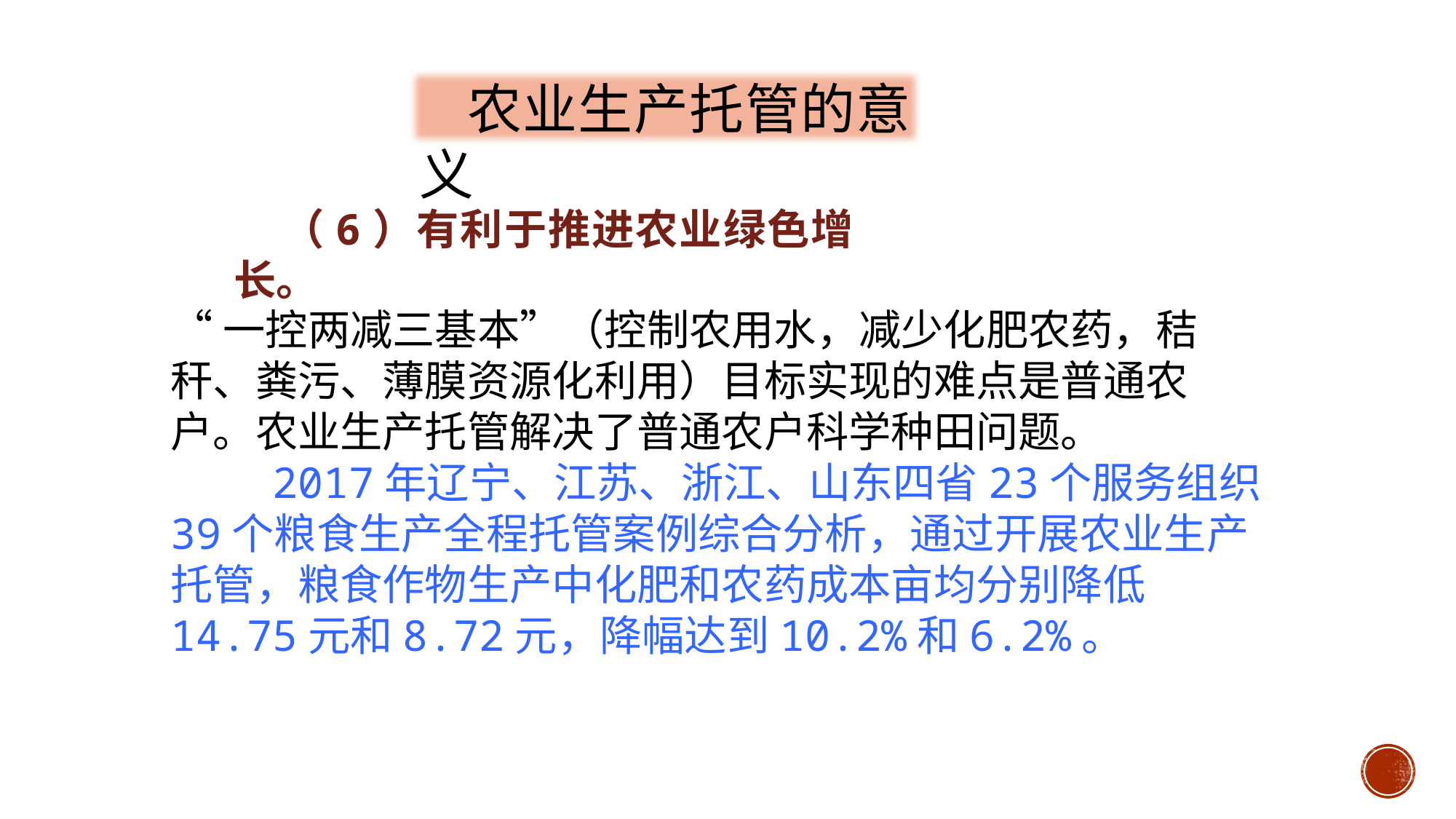

农业生产托管的意义
（6）有利于推进农业绿色增长。
“一控两减三基本”（控制农用水，减少化肥农药，秸秆、粪污、薄膜资源化利用）目标实现的难点是普通农户。农业生产托管解决了普通农户科学种田问题。
    2017年辽宁、江苏、浙江、山东四省23个服务组织39个粮食生产全程托管案例综合分析，通过开展农业生产托管，粮食作物生产中化肥和农药成本亩均分别降低14.75元和8.72元，降幅达到10.2%和6.2%。